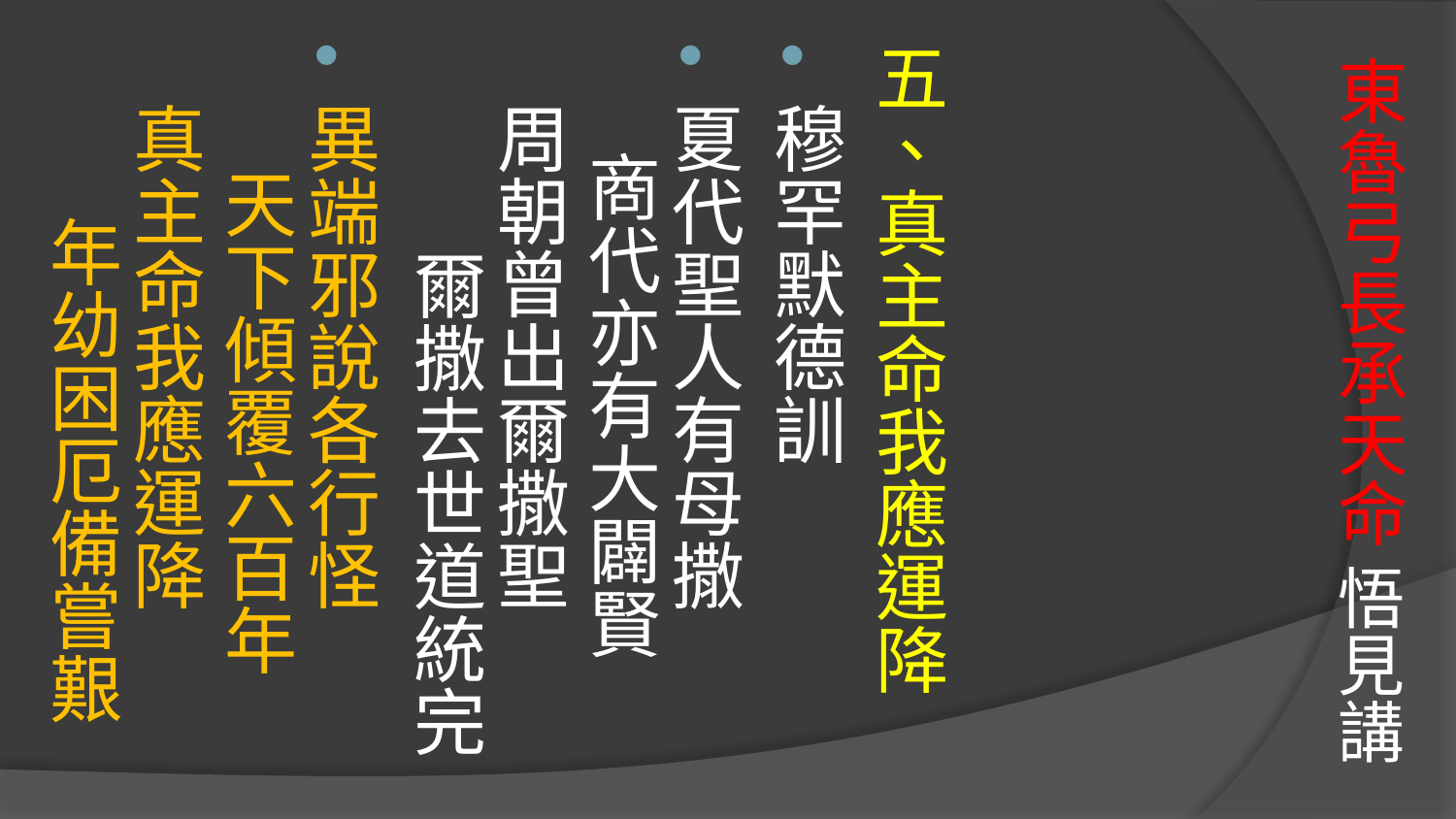

五、真主命我應運降
穆罕默德訓
夏代聖人有母撒　          商代亦有大闢賢
周朝曾出爾撒聖　                爾撒去世道統完
異端邪說各行怪　           天下傾覆六百年
真主命我應運降　              年幼困厄備嘗艱
# 東魯弓長承天命 悟見講